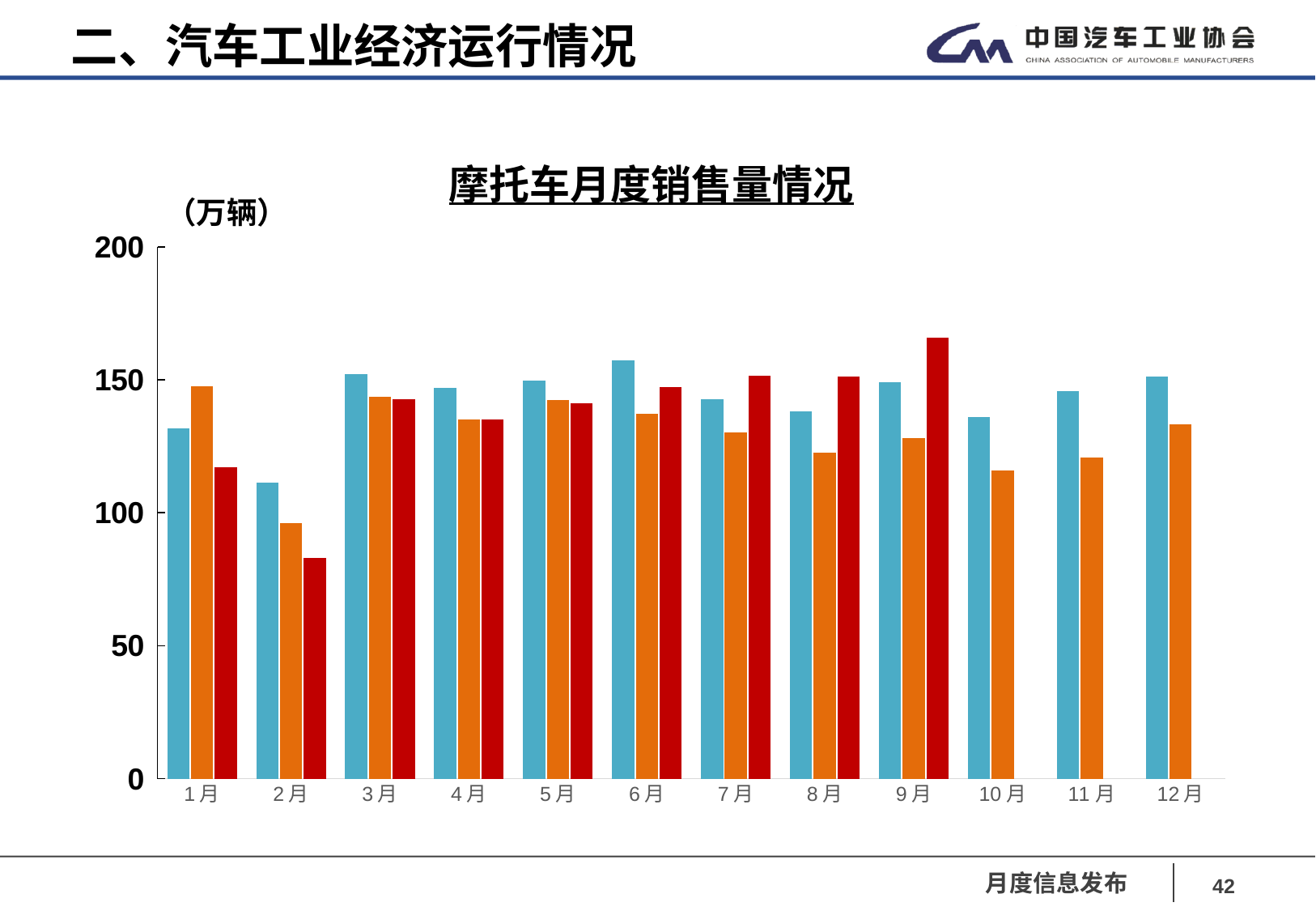

二、汽车工业经济运行情况
摩托车月度销售量情况
（万辆）

### Chart

| Category | 2017年 | 2018年 | 2019年 |
|---|---|---|---|
| 1月 | 131.7 | 147.6 | 117.2 |
| 2月 | 111.5 | 96.1 | 83.1 |
| 3月 | 152.1 | 143.6 | 142.8 |
| 4月 | 147.0 | 135.0 | 135.2 |
| 5月 | 149.8 | 142.5 | 141.1 |
| 6月 | 157.4 | 137.2 | 147.2 |
| 7月 | 142.6 | 130.3 | 151.6 |
| 8月 | 138.0 | 122.7 | 151.3 |
| 9月 | 149.2 | 128.1 | 165.9 |
| 10月 | 136.0 | 115.9 | None |
| 11月 | 145.9 | 120.9 | None |
| 12月 | 151.2 | 133.2 | None |